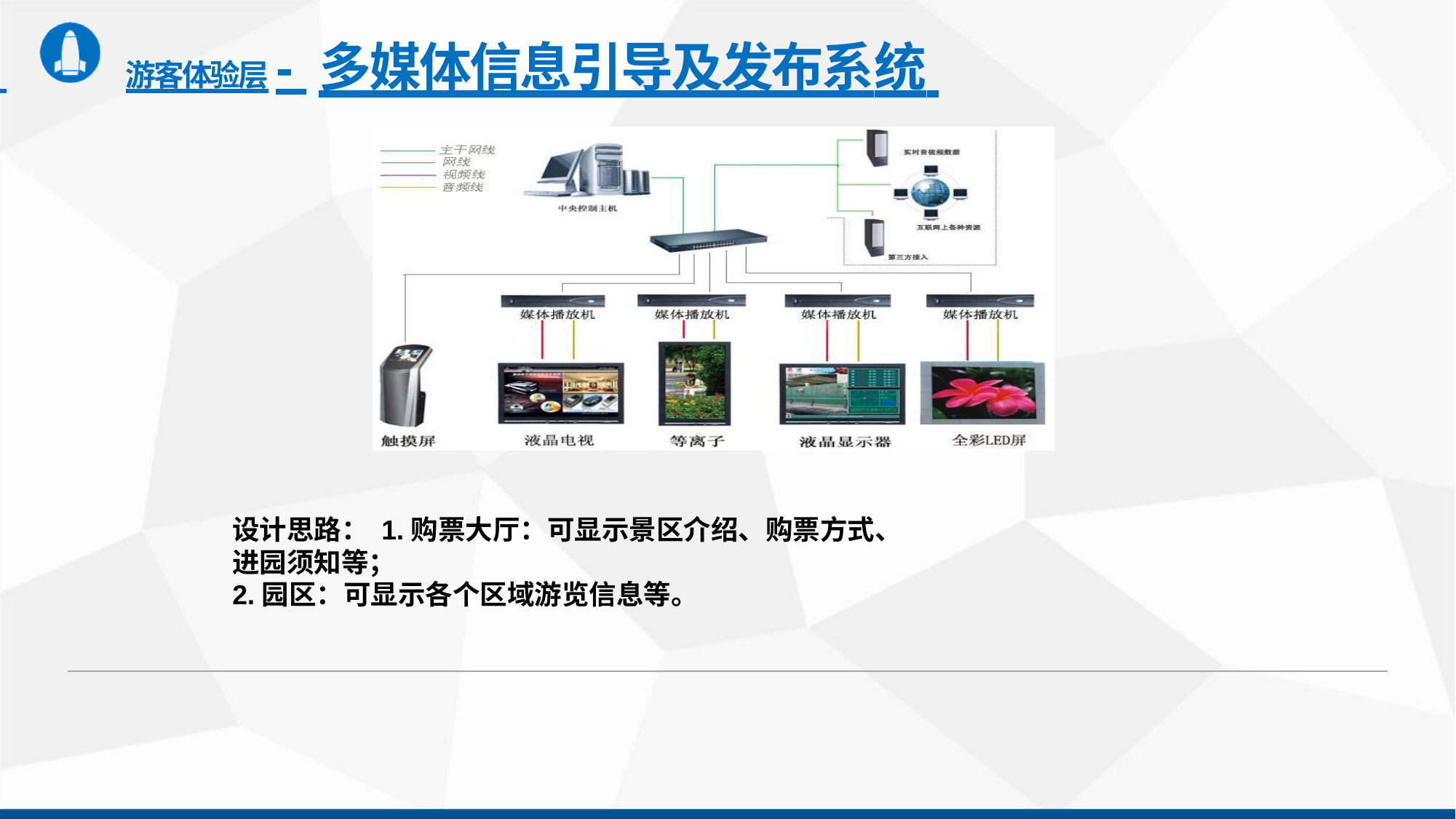

# 游客体验层- 多媒体信息引导及发布系统

设计思路： 1.购票大厅：可显示景区介绍、购票方式、进园须知等；
2.园区：可显示各个区域游览信息等。